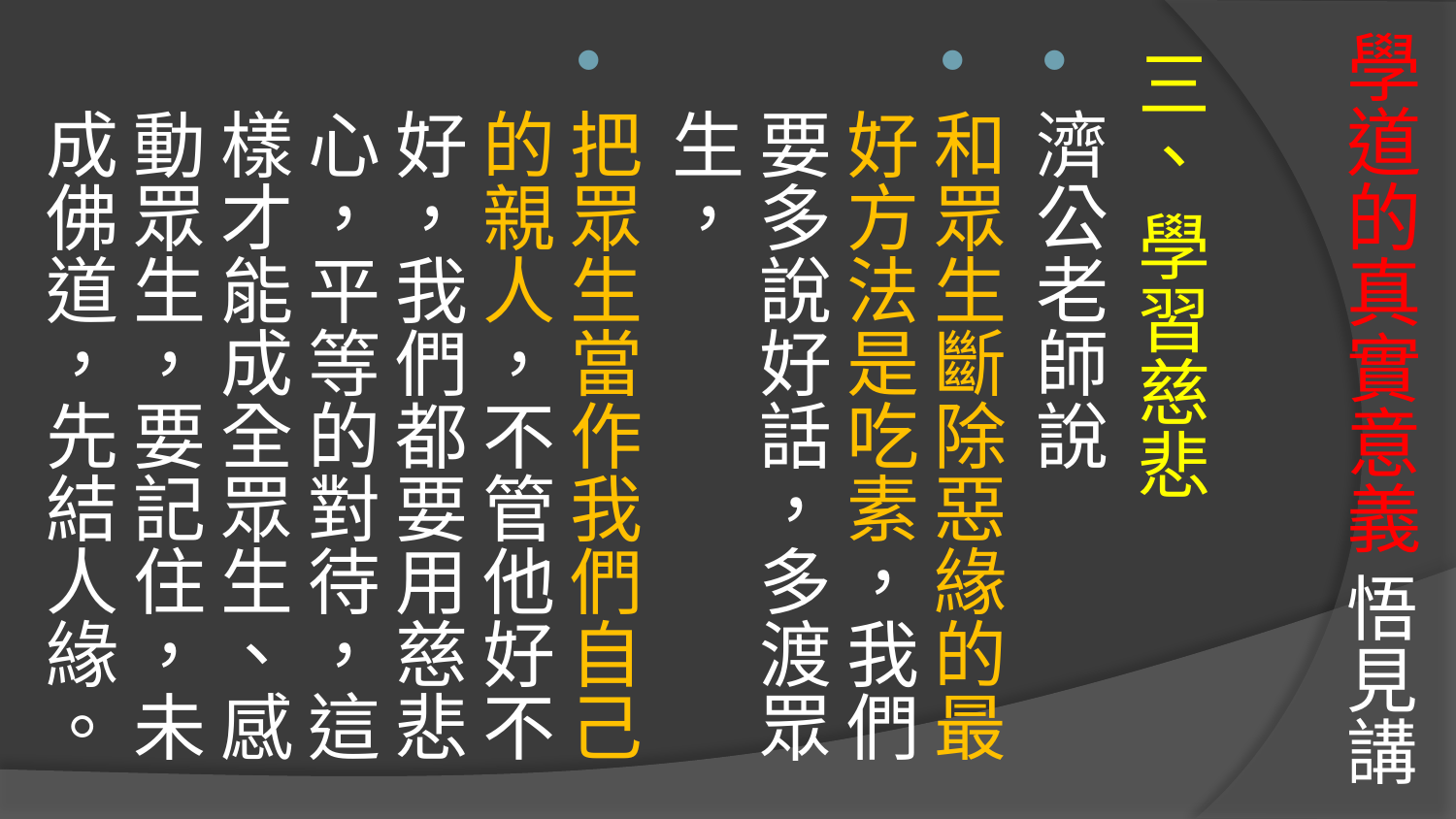

# 學道的真實意義 悟見講
三、 學習慈悲
濟公老師說
和眾生斷除惡緣的最好方法是吃素，我們要多說好話，多渡眾生，
把眾生當作我們自己的親人，不管他好不好，我們都要用慈悲心，平等的對待，這樣才能成全眾生、感動眾生，要記住，未成佛道，先結人緣。